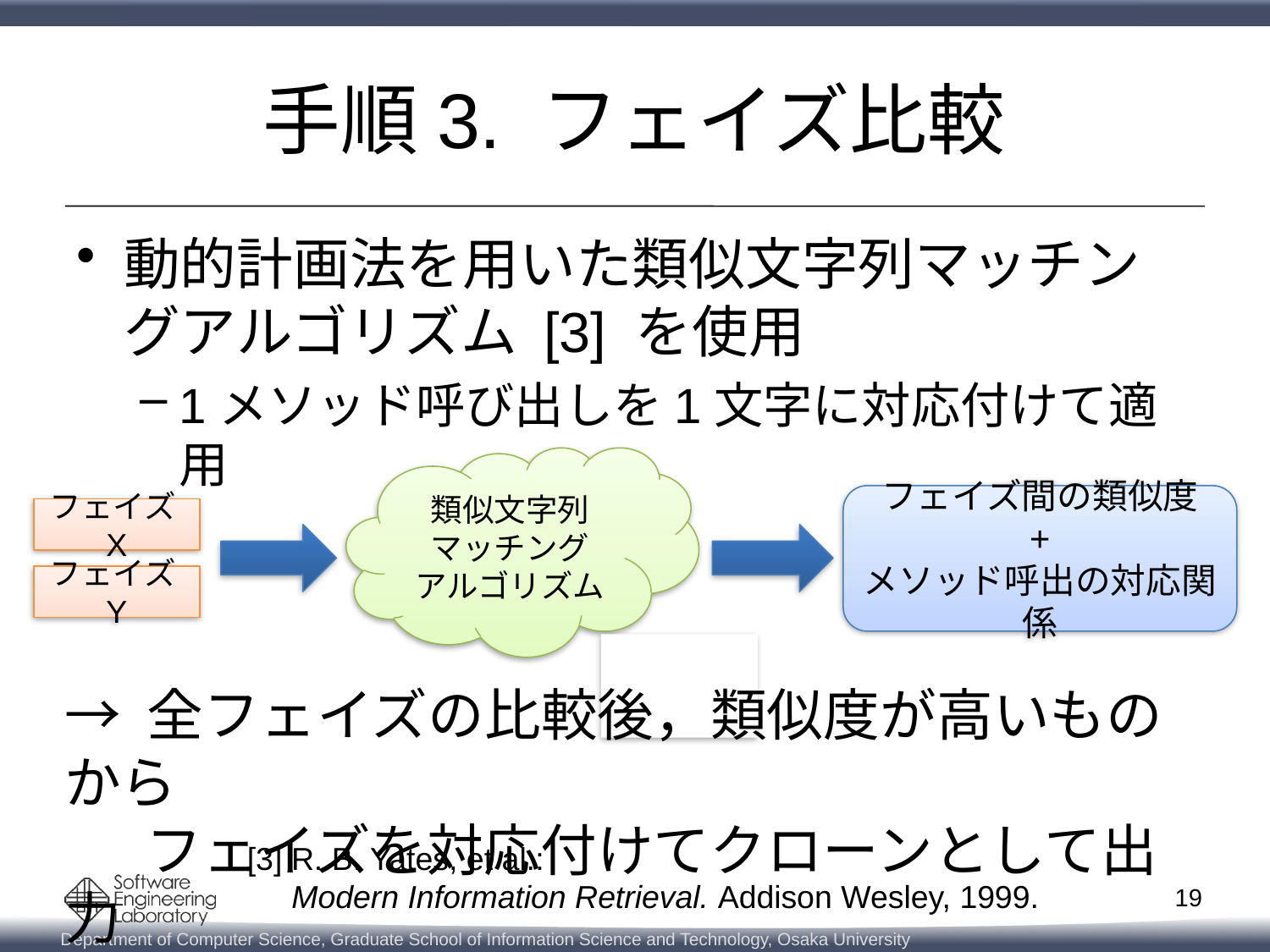

# 手順3. フェイズ比較
動的計画法を用いた類似文字列マッチングアルゴリズム [3] を使用
1メソッド呼び出しを1文字に対応付けて適用

類似文字列マッチング
アルゴリズム

フェイズ間の類似度
+
メソッド呼出の対応関係
フェイズX

フェイズY
→ 全フェイズの比較後，類似度が高いものから
　  フェイズを対応付けてクローンとして出力
[3] R. B. Yates, et al.:
     Modern Information Retrieval. Addison Wesley, 1999.
19